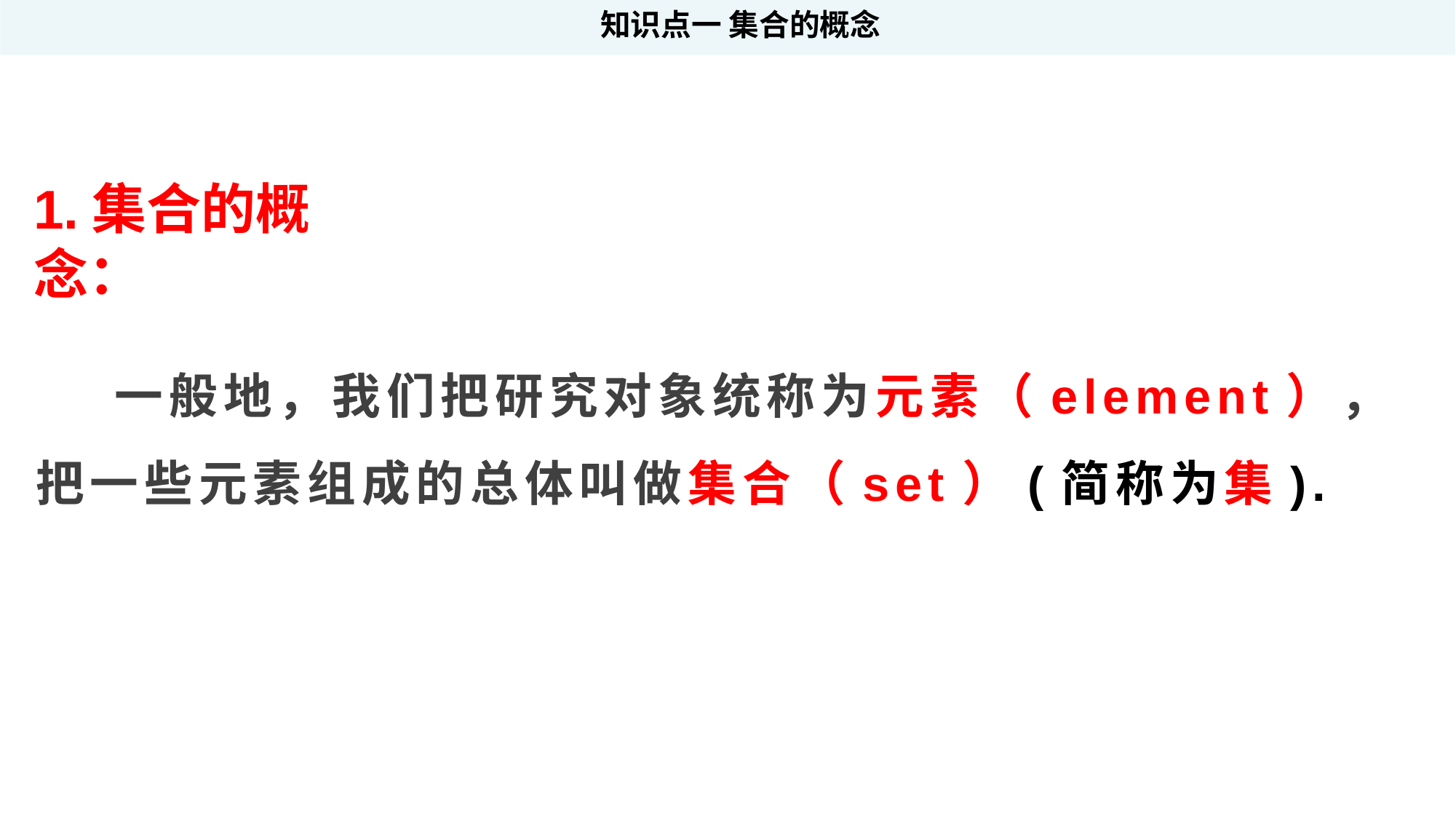

知识点一 集合的概念
1.集合的概念：
    一般地，我们把研究对象统称为元素（element），把一些元素组成的总体叫做集合（set）(简称为集).